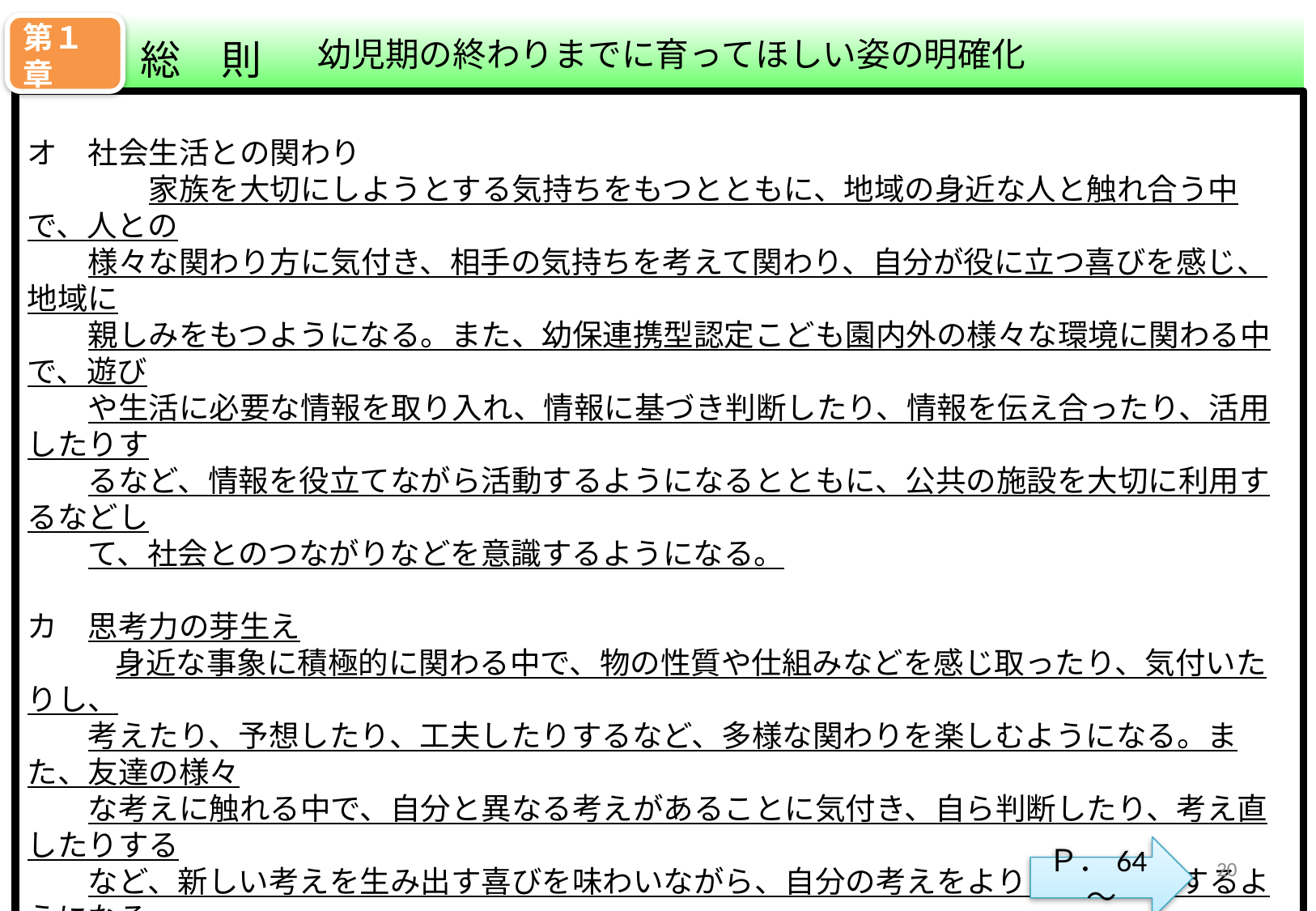

第１章
　幼児期の終わりまでに育ってほしい姿の明確化
総　則

オ　社会生活との関わり
　　　　家族を大切にしようとする気持ちをもつとともに、地域の身近な人と触れ合う中で、人との
　　様々な関わり方に気付き、相手の気持ちを考えて関わり、自分が役に立つ喜びを感じ、地域に
　　親しみをもつようになる。また、幼保連携型認定こども園内外の様々な環境に関わる中で、遊び
　　や生活に必要な情報を取り入れ、情報に基づき判断したり、情報を伝え合ったり、活用したりす
　　るなど、情報を役立てながら活動するようになるとともに、公共の施設を大切に利用するなどし
　　て、社会とのつながりなどを意識するようになる。

カ　思考力の芽生え
　    　身近な事象に積極的に関わる中で、物の性質や仕組みなどを感じ取ったり、気付いたりし、
　　考えたり、予想したり、工夫したりするなど、多様な関わりを楽しむようになる。また、友達の様々
　　な考えに触れる中で、自分と異なる考えがあることに気付き、自ら判断したり、考え直したりする
　　など、新しい考えを生み出す喜びを味わいながら、自分の考えをよりよいものにするようになる。
キ　自然との関わり・生命尊重
　     自然に触れて感動する体験を通して、自然の変化などを感じ取り、好奇心や探究心をもって考
　　え言葉などで表現しながら、身近な事象への関心が高まるとともに、自然への愛情や畏敬の念
　　をもつようになる。また、身近な動植物に心を動かされる中で、生命の不思議さや尊さに気付き、
　　身近な動植物への接し方を考え、命あるものとしていたわり、大切にする気持ちをもって関わる
　　ようになる。
　　　　　　　　　　　　　　　　　　　　　　　　　　　　　　　　　　　　※下線部：主な改訂箇所
Ｐ．64～
20